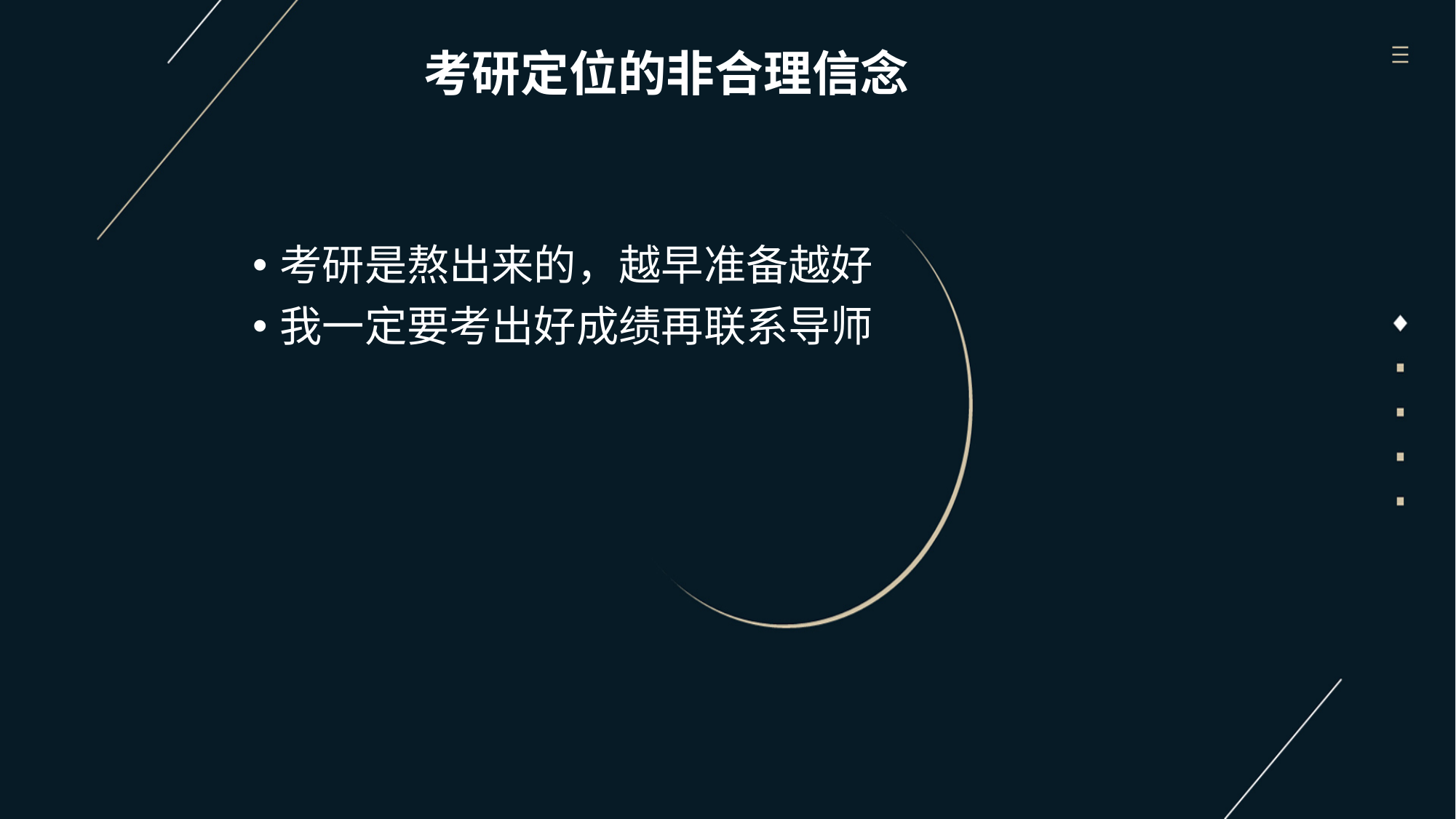

# 考研定位的非合理信念
考研是熬出来的，越早准备越好
我一定要考出好成绩再联系导师